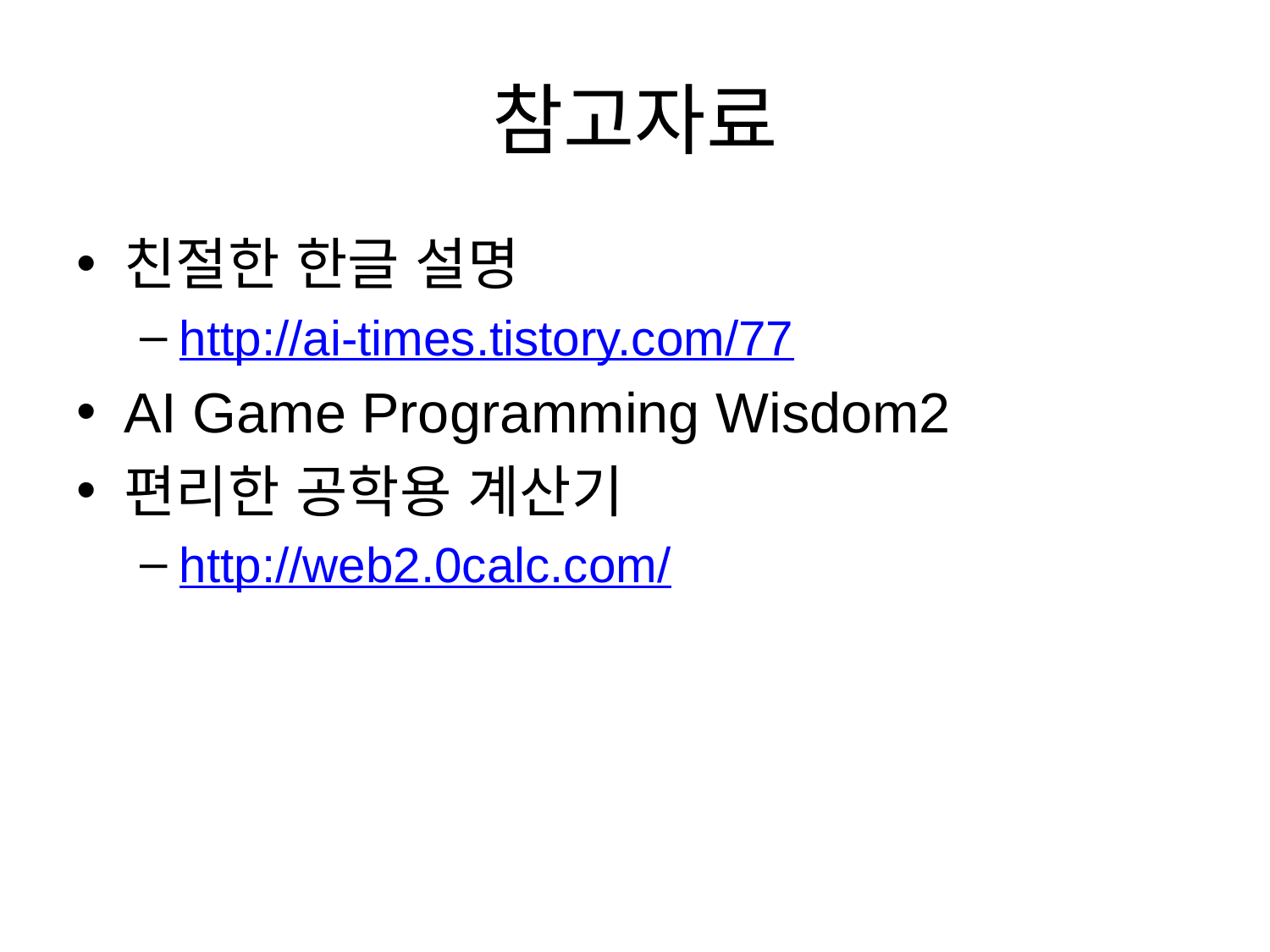

# 참고자료
친절한 한글 설명
http://ai-times.tistory.com/77
AI Game Programming Wisdom2
편리한 공학용 계산기
http://web2.0calc.com/